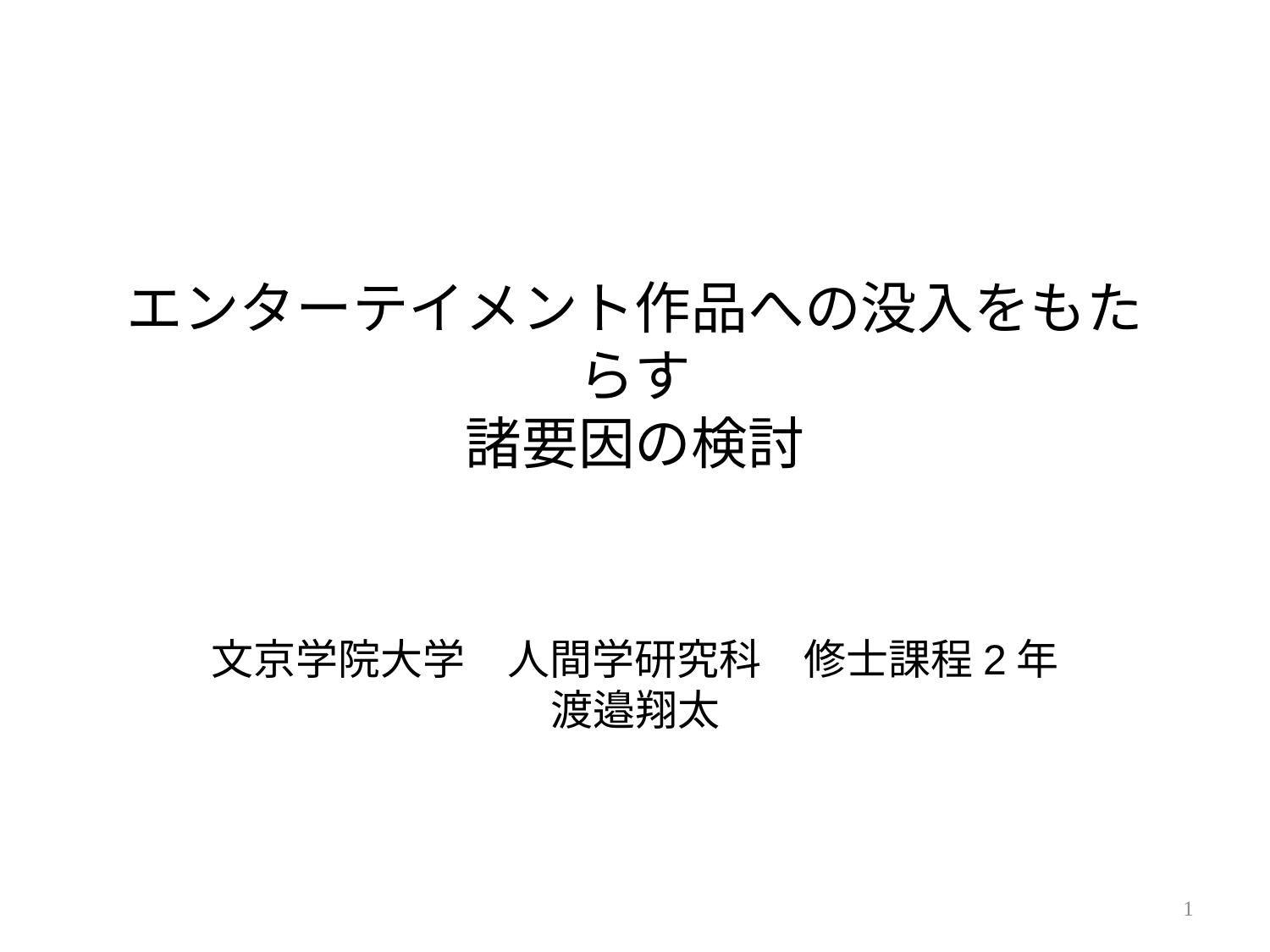

エンターテイメント作品への没入をもたらす
諸要因の検討
文京学院大学　人間学研究科　修士課程2年
渡邉翔太
1